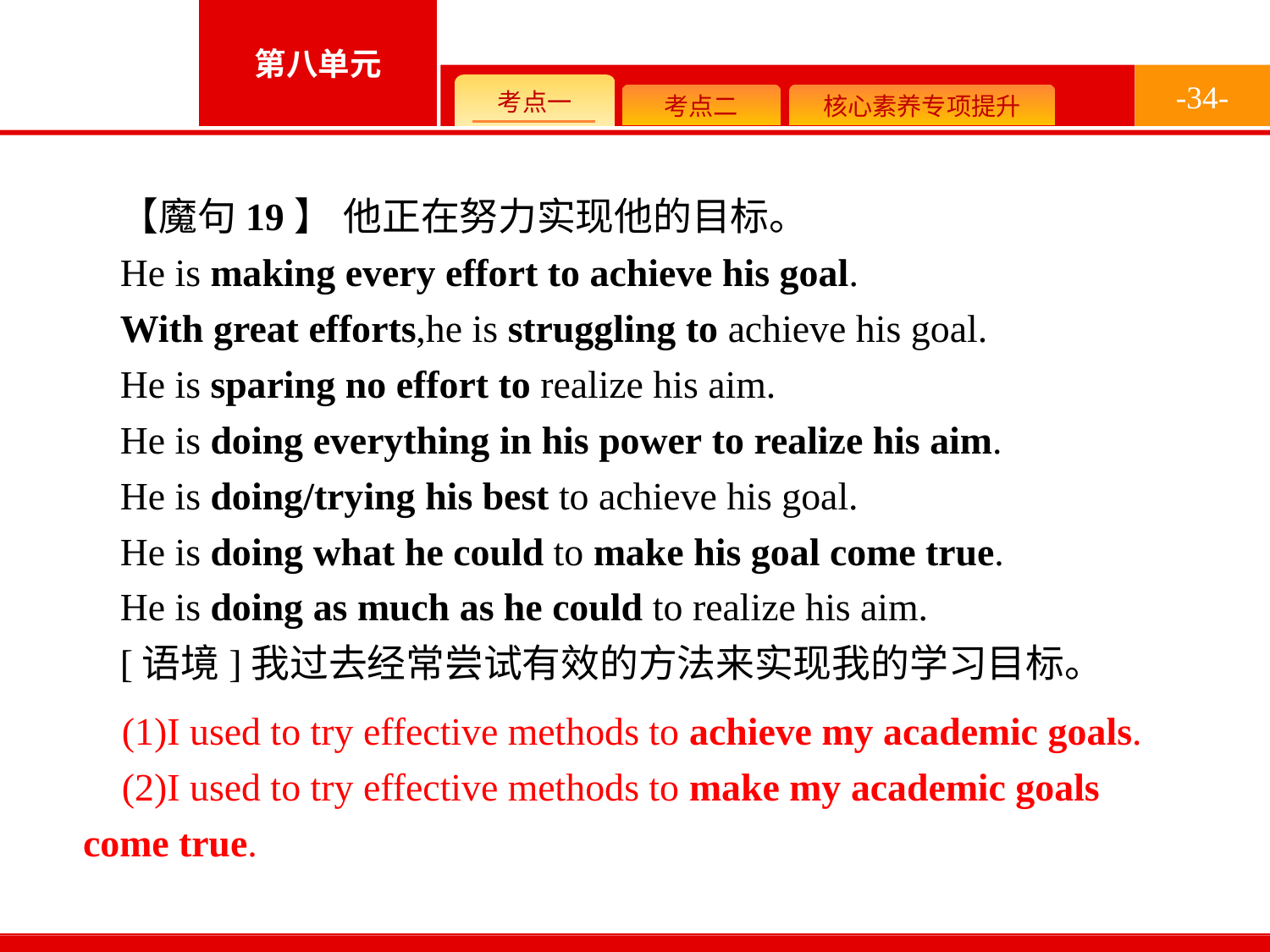

-34-
【魔句19】 他正在努力实现他的目标。
He is making every effort to achieve his goal.
With great efforts,he is struggling to achieve his goal.
He is sparing no effort to realize his aim.
He is doing everything in his power to realize his aim.
He is doing/trying his best to achieve his goal.
He is doing what he could to make his goal come true.
He is doing as much as he could to realize his aim.
[语境]我过去经常尝试有效的方法来实现我的学习目标。
(1)I used to try effective methods to achieve my academic goals.
(2)I used to try effective methods to make my academic goals come true.